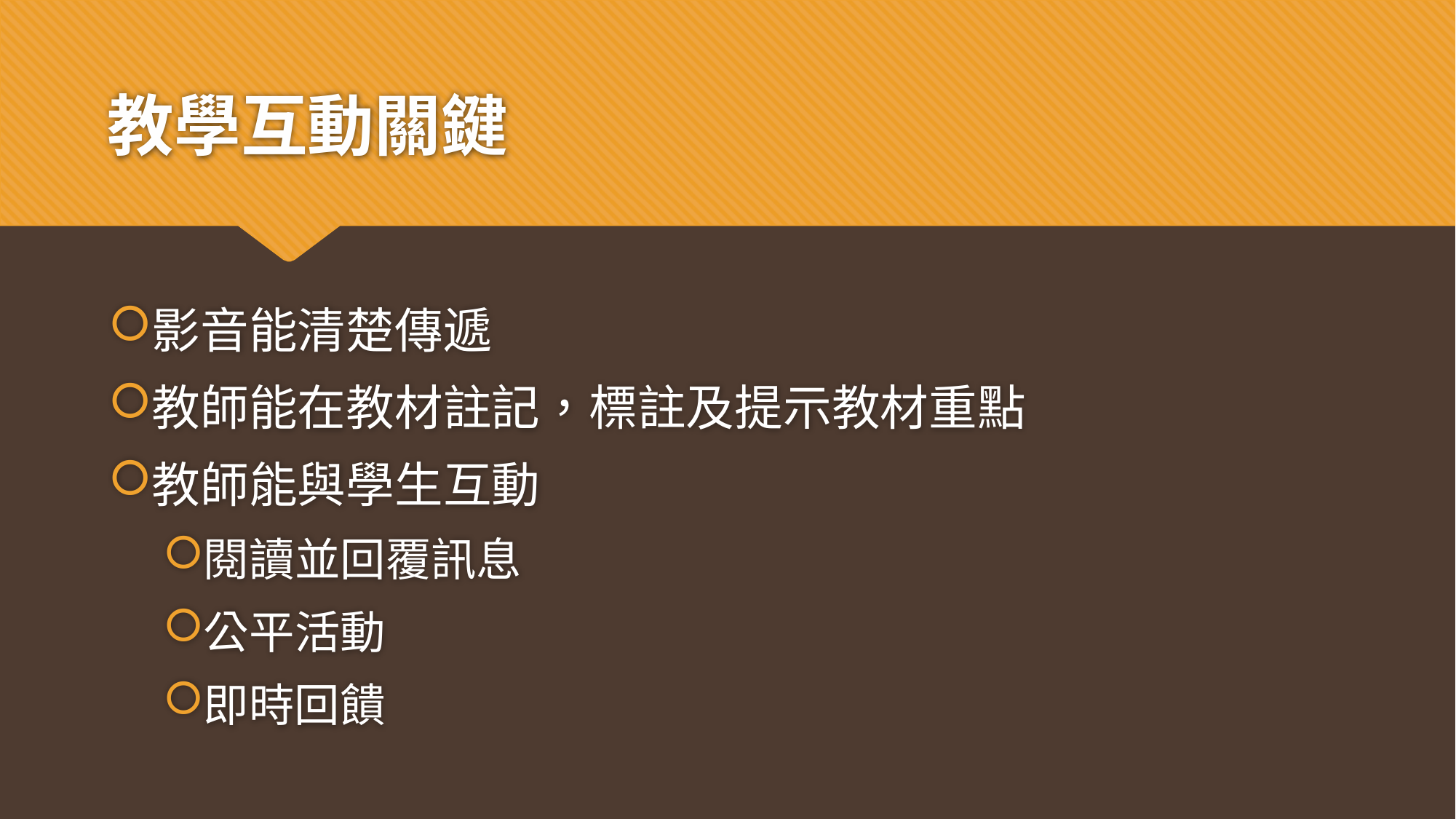

# 教學互動關鍵
影音能清楚傳遞
教師能在教材註記，標註及提示教材重點
教師能與學生互動
閱讀並回覆訊息
公平活動
即時回饋